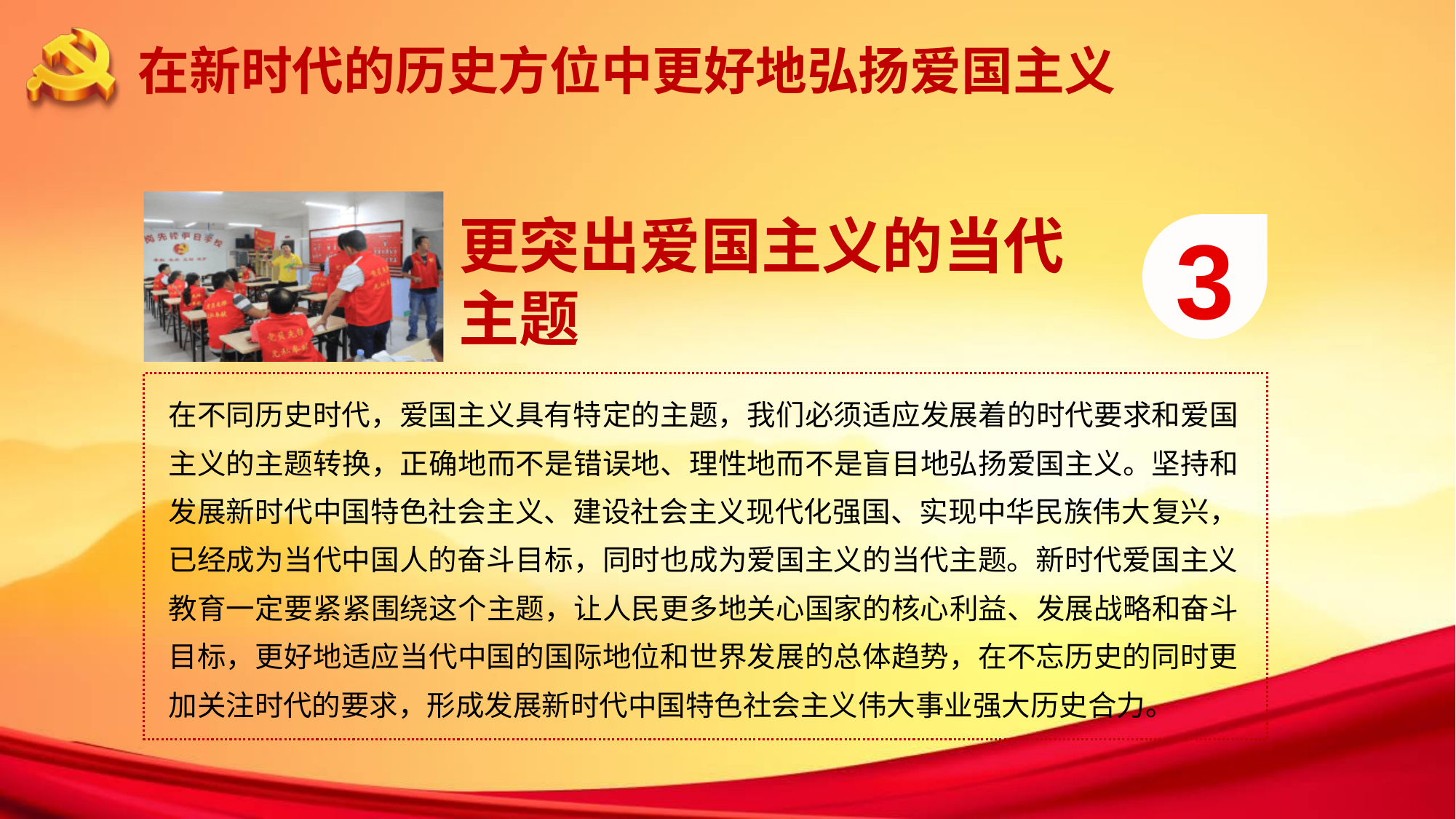

更突出爱国主义的当代
主题
3

在不同历史时代，爱国主义具有特定的主题，我们必须适应发展着的时代要求和爱国主义的主题转换，正确地而不是错误地、理性地而不是盲目地弘扬爱国主义。坚持和发展新时代中国特色社会主义、建设社会主义现代化强国、实现中华民族伟大复兴，已经成为当代中国人的奋斗目标，同时也成为爱国主义的当代主题。新时代爱国主义教育一定要紧紧围绕这个主题，让人民更多地关心国家的核心利益、发展战略和奋斗目标，更好地适应当代中国的国际地位和世界发展的总体趋势，在不忘历史的同时更加关注时代的要求，形成发展新时代中国特色社会主义伟大事业强大历史合力。